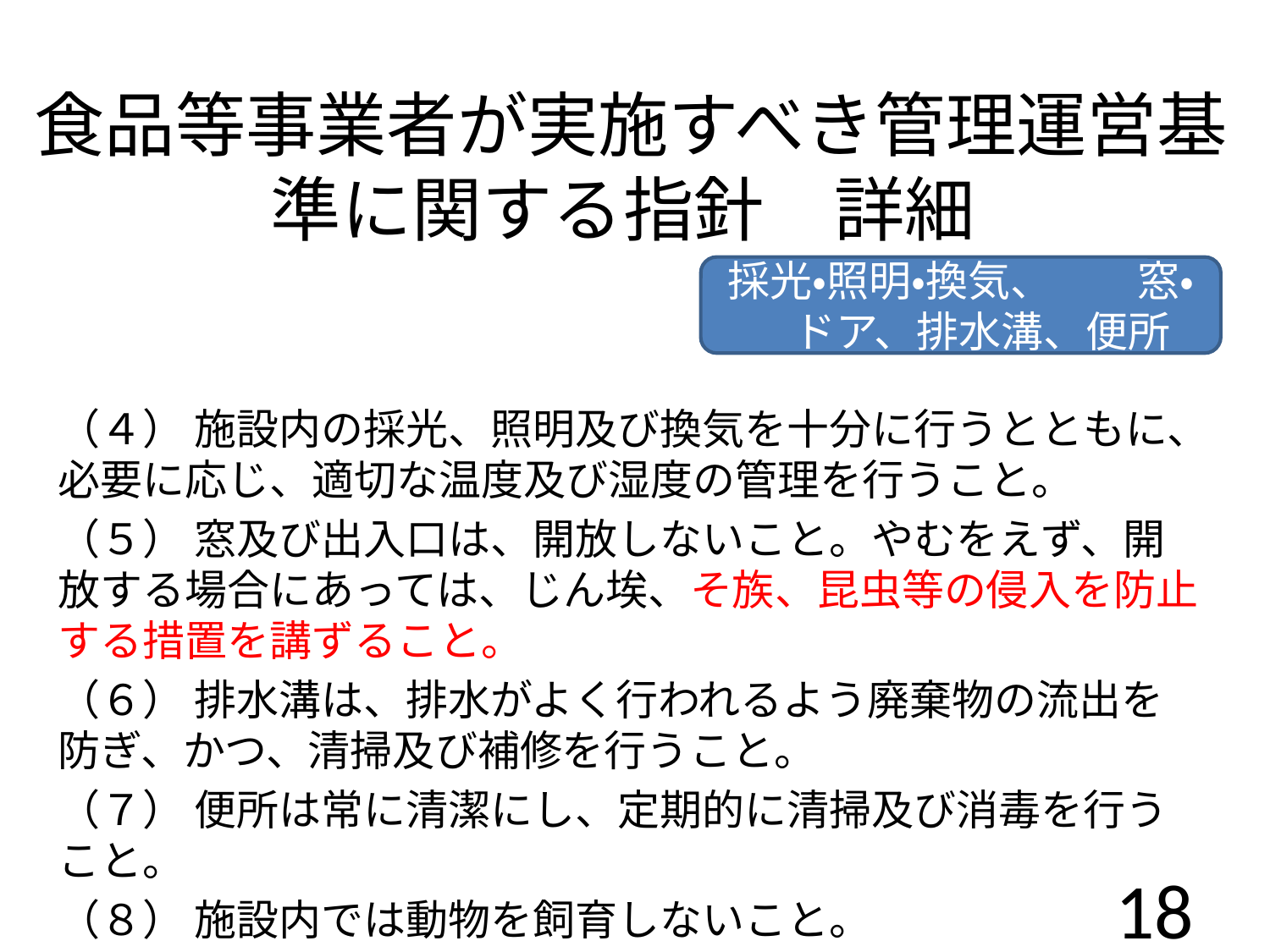

食品等事業者が実施すべき管理運営基準に関する指針　詳細
採光・照明・換気、　　窓・　ドア、排水溝、便所
（４） 施設内の採光、照明及び換気を十分に行うとともに、必要に応じ、適切な温度及び湿度の管理を行うこと。
（５） 窓及び出入口は、開放しないこと。やむをえず、開放する場合にあっては、じん埃、そ族、昆虫等の侵入を防止する措置を講ずること。
（６） 排水溝は、排水がよく行われるよう廃棄物の流出を防ぎ、かつ、清掃及び補修を行うこと。
（７） 便所は常に清潔にし、定期的に清掃及び消毒を行うこと。
（８） 施設内では動物を飼育しないこと。
18